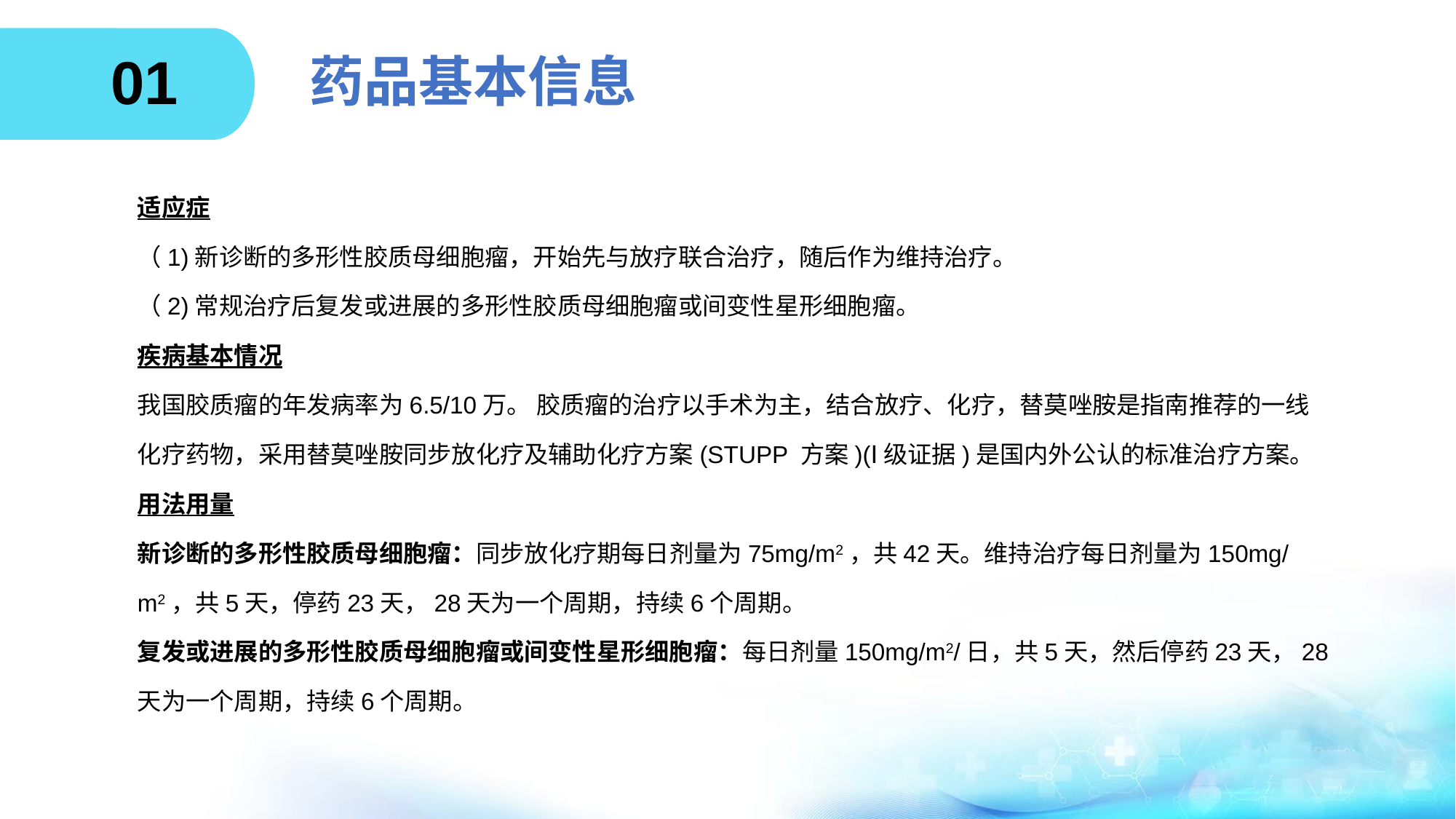

01
# 药品基本信息
适应症
（1)新诊断的多形性胶质母细胞瘤，开始先与放疗联合治疗，随后作为维持治疗。
（2)常规治疗后复发或进展的多形性胶质母细胞瘤或间变性星形细胞瘤。
疾病基本情况
我国胶质瘤的年发病率为6.5/10万。 胶质瘤的治疗以手术为主，结合放疗、化疗，替莫唑胺是指南推荐的一线化疗药物，采用替莫唑胺同步放化疗及辅助化疗方案(STUPP 方案)(Ⅰ级证据)是国内外公认的标准治疗方案。
用法用量
新诊断的多形性胶质母细胞瘤：同步放化疗期每日剂量为75mg/m2，共42天。维持治疗每日剂量为150mg/m2，共5天，停药23天，28天为一个周期，持续6个周期。
复发或进展的多形性胶质母细胞瘤或间变性星形细胞瘤：每日剂量150mg/m2/日，共5天，然后停药23天，28天为一个周期，持续6个周期。